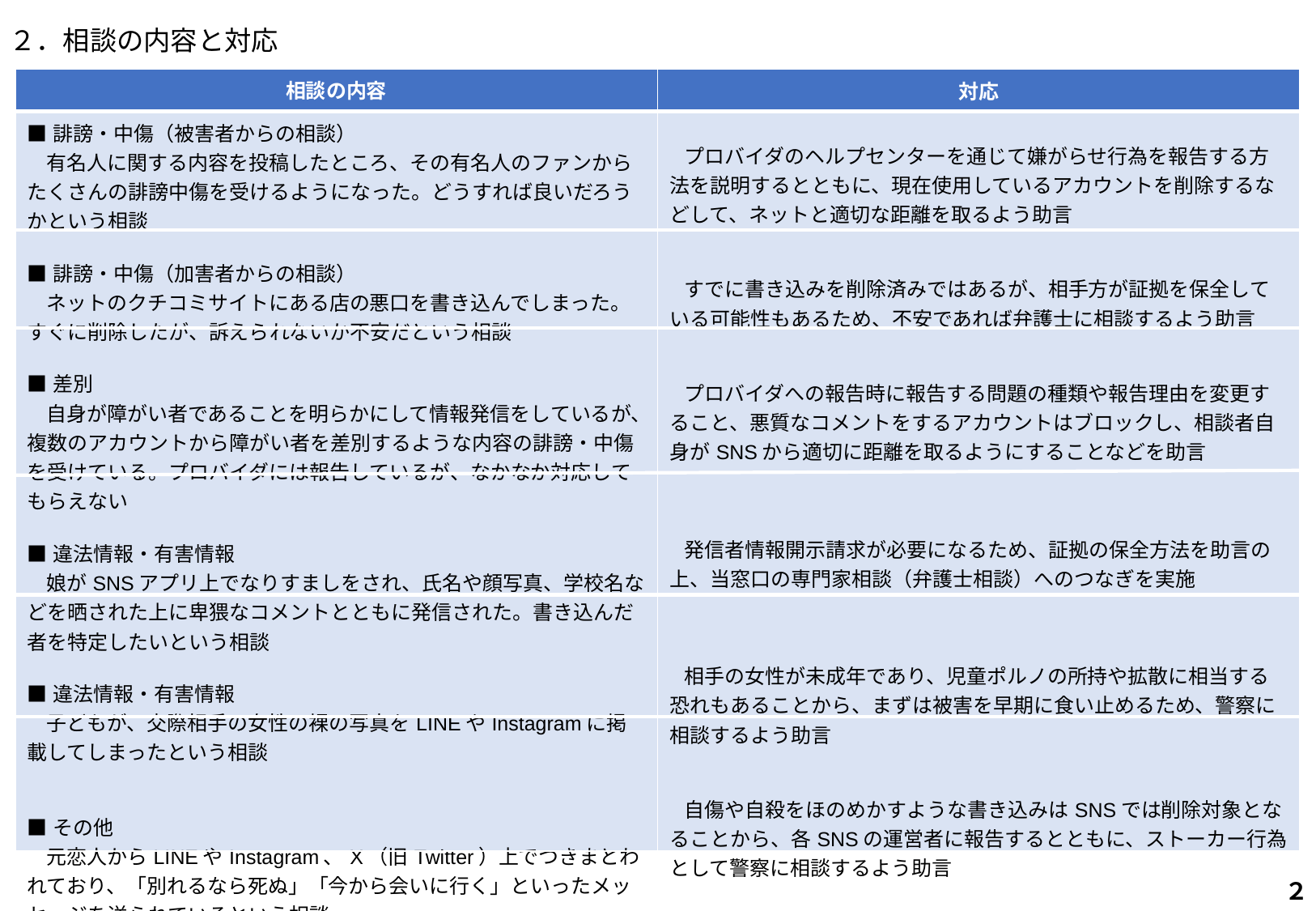

２．相談の内容と対応
| 相談の内容 | 対応 |
| --- | --- |
| ■誹謗・中傷（被害者からの相談） 有名人に関する内容を投稿したところ、その有名人のファンからたくさんの誹謗中傷を受けるようになった。どうすれば良いだろうかという相談 ■誹謗・中傷（加害者からの相談） ネットのクチコミサイトにある店の悪口を書き込んでしまった。すぐに削除したが、訴えられないか不安だという相談 ■差別 自身が障がい者であることを明らかにして情報発信をしているが、複数のアカウントから障がい者を差別するような内容の誹謗・中傷を受けている。プロバイダには報告しているが、なかなか対応してもらえない ■違法情報・有害情報 娘がSNSアプリ上でなりすましをされ、氏名や顔写真、学校名などを晒された上に卑猥なコメントとともに発信された。書き込んだ者を特定したいという相談 ■違法情報・有害情報 子どもが、交際相手の女性の裸の写真をLINEやInstagramに掲載してしまったという相談 ■その他 元恋人からLINEやInstagram、X（旧Twitter）上でつきまとわれており、「別れるなら死ぬ」「今から会いに行く」といったメッセージを送られているという相談 | プロバイダのヘルプセンターを通じて嫌がらせ行為を報告する方法を説明するとともに、現在使用しているアカウントを削除するなどして、ネットと適切な距離を取るよう助言 すでに書き込みを削除済みではあるが、相手方が証拠を保全している可能性もあるため、不安であれば弁護士に相談するよう助言 プロバイダへの報告時に報告する問題の種類や報告理由を変更すること、悪質なコメントをするアカウントはブロックし、相談者自身がSNSから適切に距離を取るようにすることなどを助言 発信者情報開示請求が必要になるため、証拠の保全方法を助言の上、当窓口の専門家相談（弁護士相談）へのつなぎを実施 相手の女性が未成年であり、児童ポルノの所持や拡散に相当する恐れもあることから、まずは被害を早期に食い止めるため、警察に相談するよう助言 自傷や自殺をほのめかすような書き込みはSNSでは削除対象となることから、各SNSの運営者に報告するとともに、ストーカー行為として警察に相談するよう助言 |
２